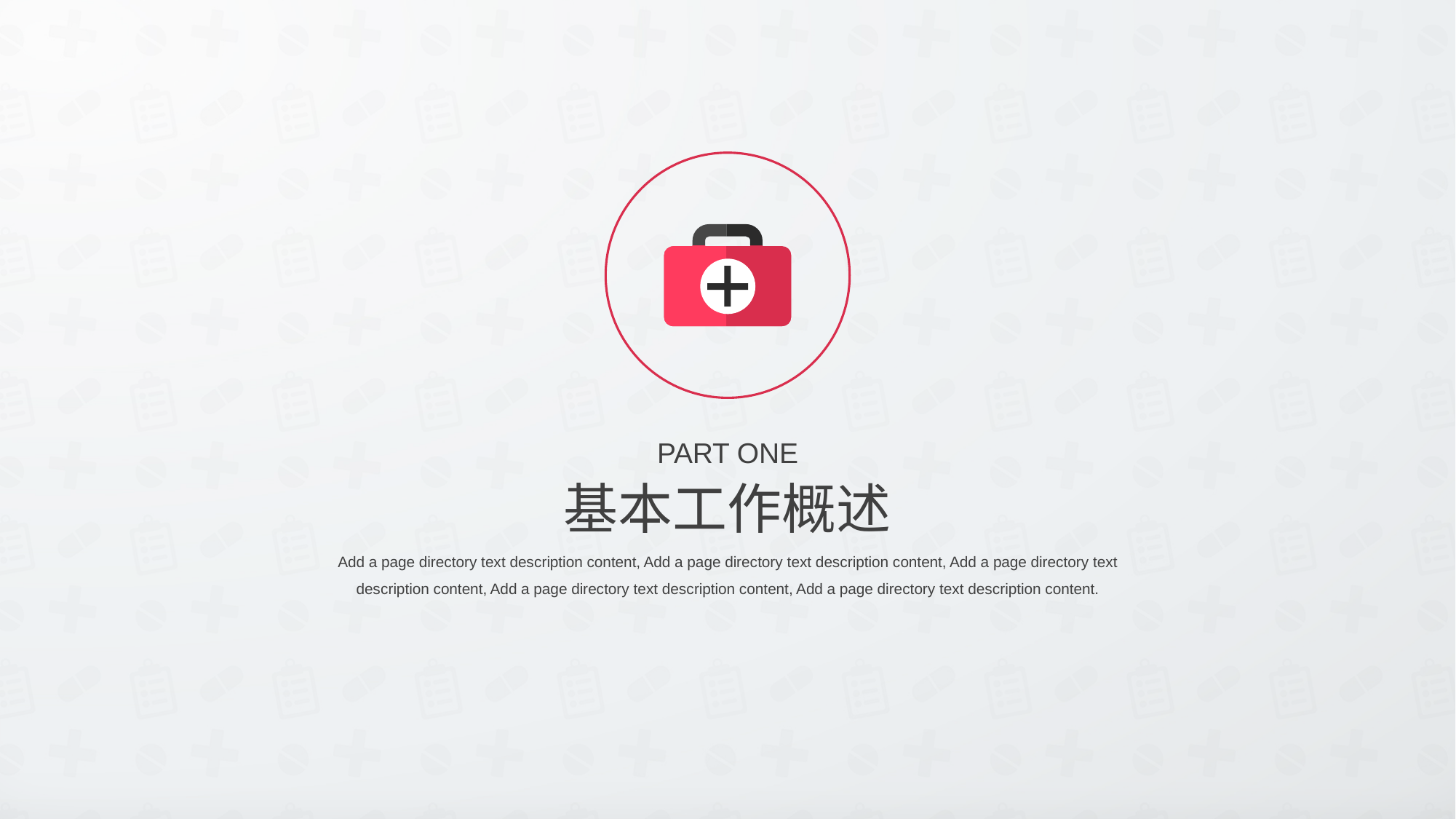

PART ONE
基本工作概述
Add a page directory text description content, Add a page directory text description content, Add a page directory text description content, Add a page directory text description content, Add a page directory text description content.